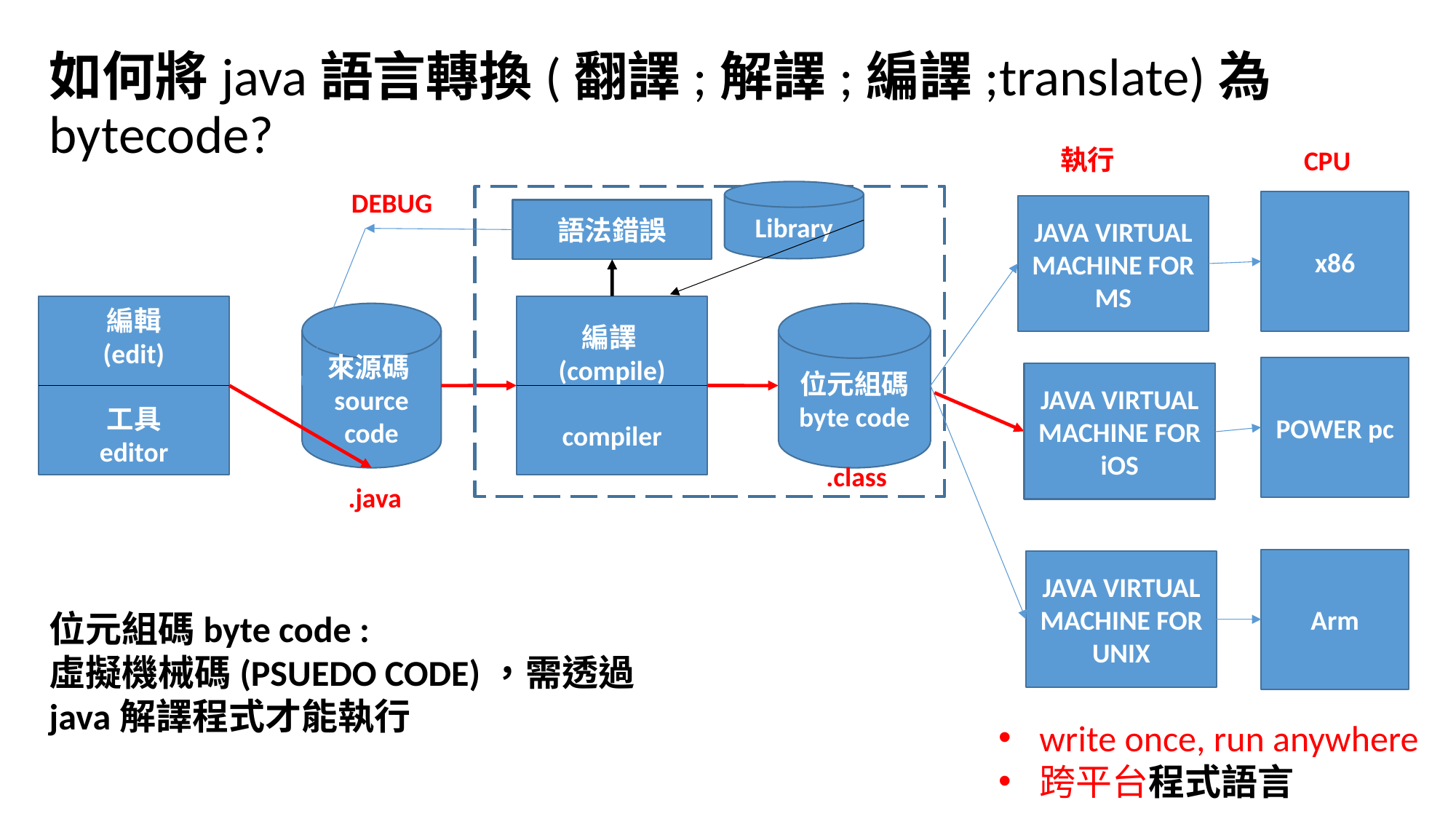

# 如何將java語言轉換(翻譯;解譯;編譯;translate)為bytecode?
執行
CPU
DEBUG
Library

x86
JAVA VIRTUAL MACHINE FOR MS
語法錯誤
編譯
(compile)

compiler
編輯
(edit)

工具
editor
位元組碼
byte code
來源碼source code
POWER pc
JAVA VIRTUAL MACHINE FOR iOS
Arm
JAVA VIRTUAL MACHINE FOR UNIX
.class
.java
位元組碼byte code :
虛擬機械碼(PSUEDO CODE)，需透過java解譯程式才能執行

write once, run anywhere
跨平台程式語言